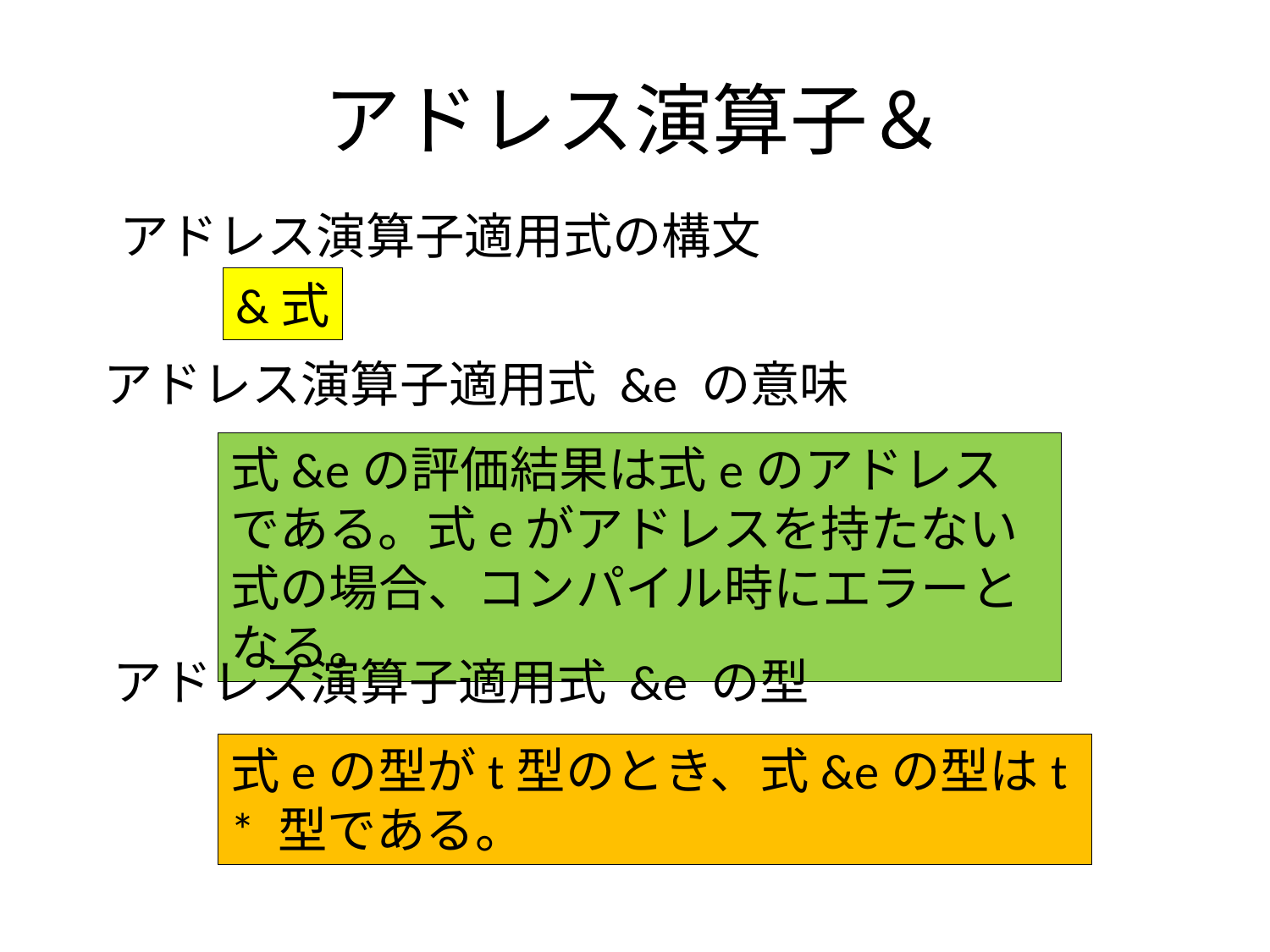

# アドレス演算子＆
アドレス演算子適用式の構文
&式
アドレス演算子適用式 &e の意味
式&eの評価結果は式eのアドレスである。式eがアドレスを持たない式の場合、コンパイル時にエラーとなる。
アドレス演算子適用式 &e の型
式eの型がt型のとき、式&eの型はt * 型である。